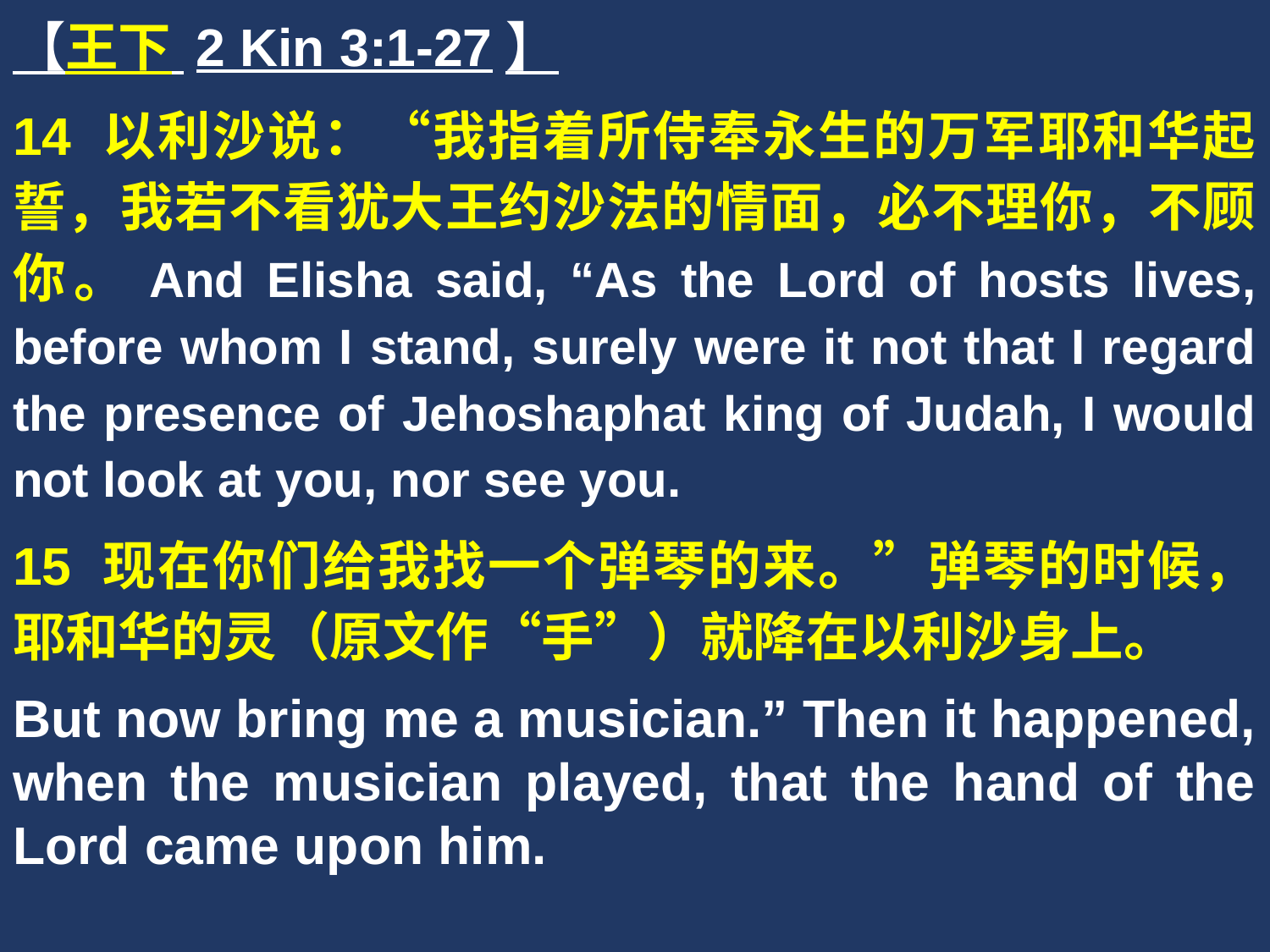

【王下 2 Kin 3:1-27】
14 以利沙说：“我指着所侍奉永生的万军耶和华起誓，我若不看犹大王约沙法的情面，必不理你，不顾你。And Elisha said, “As the Lord of hosts lives, before whom I stand, surely were it not that I regard the presence of Jehoshaphat king of Judah, I would not look at you, nor see you.
15 现在你们给我找一个弹琴的来。”弹琴的时候，耶和华的灵（原文作“手”）就降在以利沙身上。
But now bring me a musician.” Then it happened, when the musician played, that the hand of the Lord came upon him.